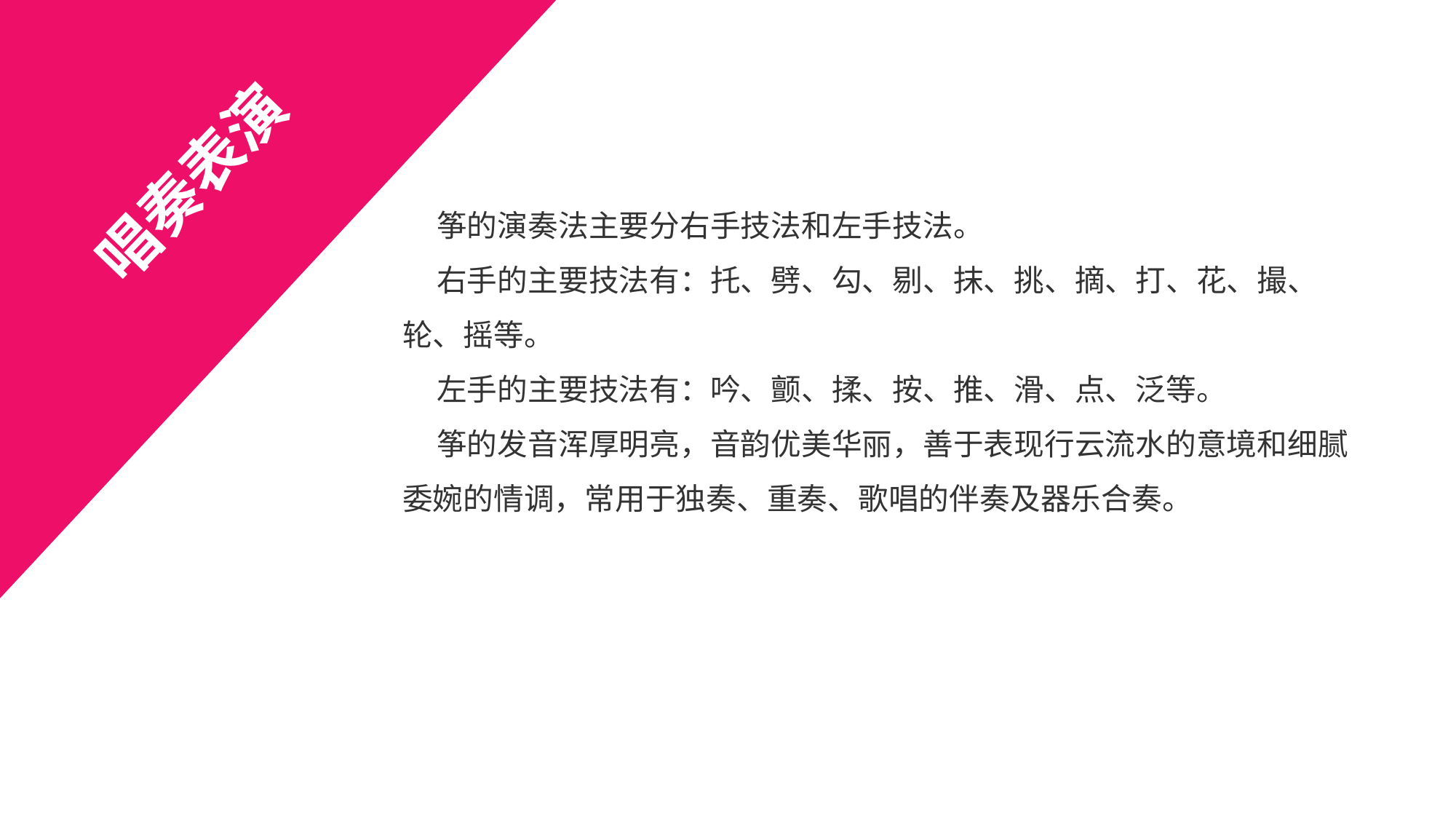

唱奏表演
    筝的演奏法主要分右手技法和左手技法。
    右手的主要技法有：托、劈、勾、剔、抹、挑、摘、打、花、撮、轮、摇等。
    左手的主要技法有：吟、颤、揉、按、推、滑、点、泛等。
    筝的发音浑厚明亮，音韵优美华丽，善于表现行云流水的意境和细腻委婉的情调，常用于独奏、重奏、歌唱的伴奏及器乐合奏。